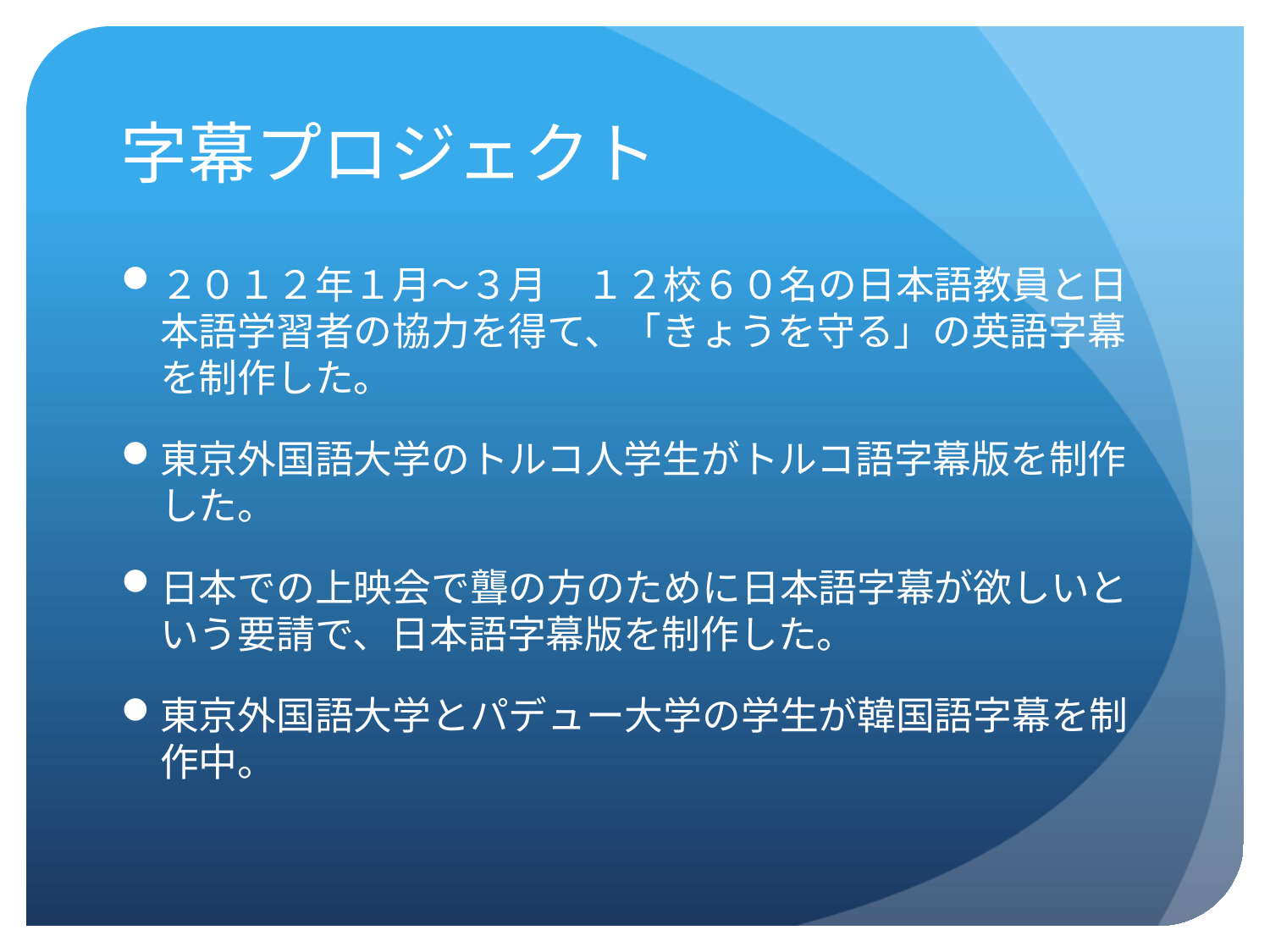

# 字幕プロジェクト
２０１２年１月〜３月　１２校６０名の日本語教員と日本語学習者の協力を得て、「きょうを守る」の英語字幕を制作した。
東京外国語大学のトルコ人学生がトルコ語字幕版を制作した。
日本での上映会で聾の方のために日本語字幕が欲しいという要請で、日本語字幕版を制作した。
東京外国語大学とパデュー大学の学生が韓国語字幕を制作中。